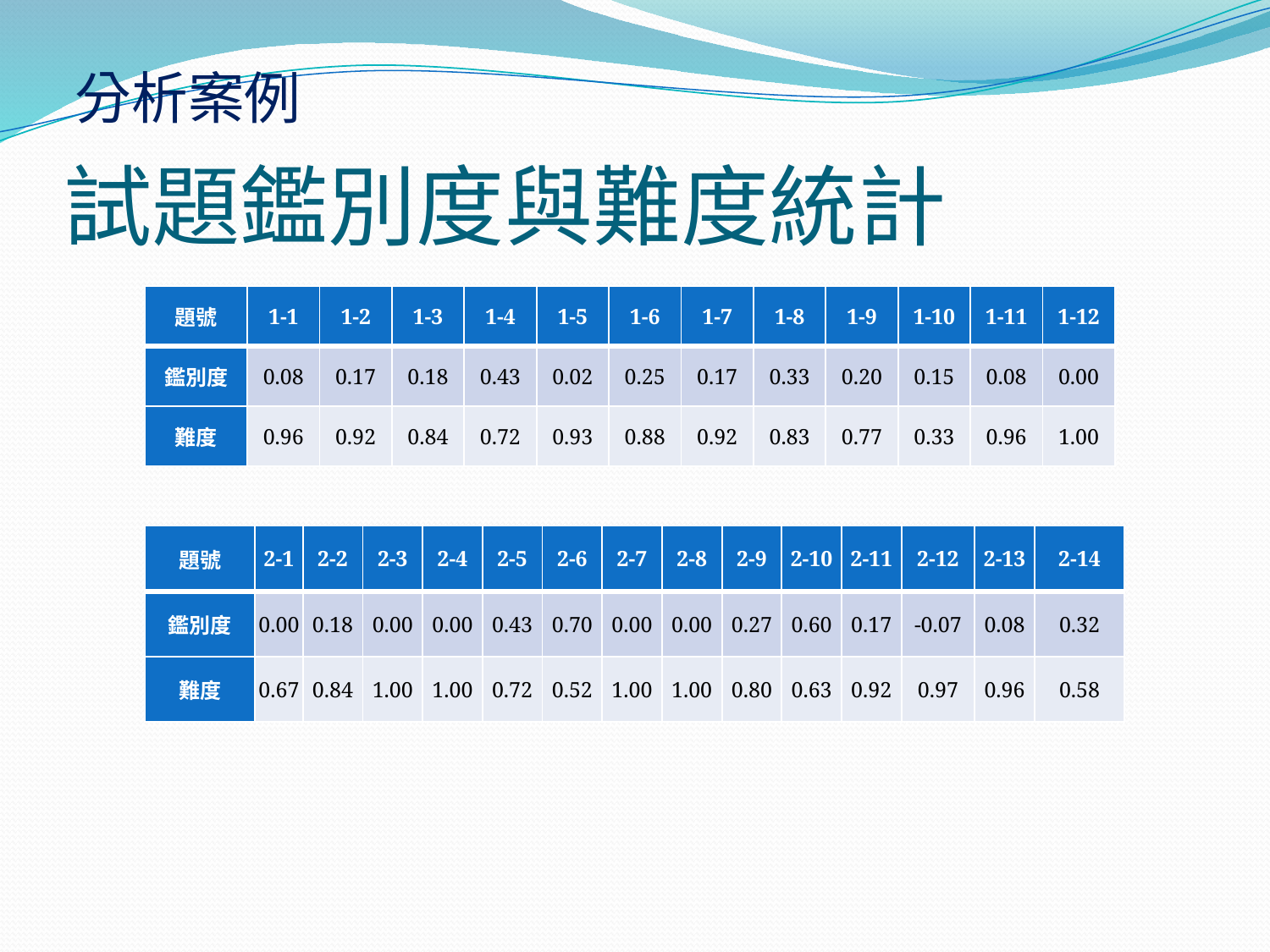

分析案例
# 試題鑑別度與難度統計
| 題號 | 1-1 | 1-2 | 1-3 | 1-4 | 1-5 | 1-6 | 1-7 | 1-8 | 1-9 | 1-10 | 1-11 | 1-12 |
| --- | --- | --- | --- | --- | --- | --- | --- | --- | --- | --- | --- | --- |
| 鑑別度 | 0.08 | 0.17 | 0.18 | 0.43 | 0.02 | 0.25 | 0.17 | 0.33 | 0.20 | 0.15 | 0.08 | 0.00 |
| 難度 | 0.96 | 0.92 | 0.84 | 0.72 | 0.93 | 0.88 | 0.92 | 0.83 | 0.77 | 0.33 | 0.96 | 1.00 |
| 題號 | 2-1 | 2-2 | 2-3 | 2-4 | 2-5 | 2-6 | 2-7 | 2-8 | 2-9 | 2-10 | 2-11 | 2-12 | 2-13 | 2-14 |
| --- | --- | --- | --- | --- | --- | --- | --- | --- | --- | --- | --- | --- | --- | --- |
| 鑑別度 | 0.00 | 0.18 | 0.00 | 0.00 | 0.43 | 0.70 | 0.00 | 0.00 | 0.27 | 0.60 | 0.17 | -0.07 | 0.08 | 0.32 |
| 難度 | 0.67 | 0.84 | 1.00 | 1.00 | 0.72 | 0.52 | 1.00 | 1.00 | 0.80 | 0.63 | 0.92 | 0.97 | 0.96 | 0.58 |